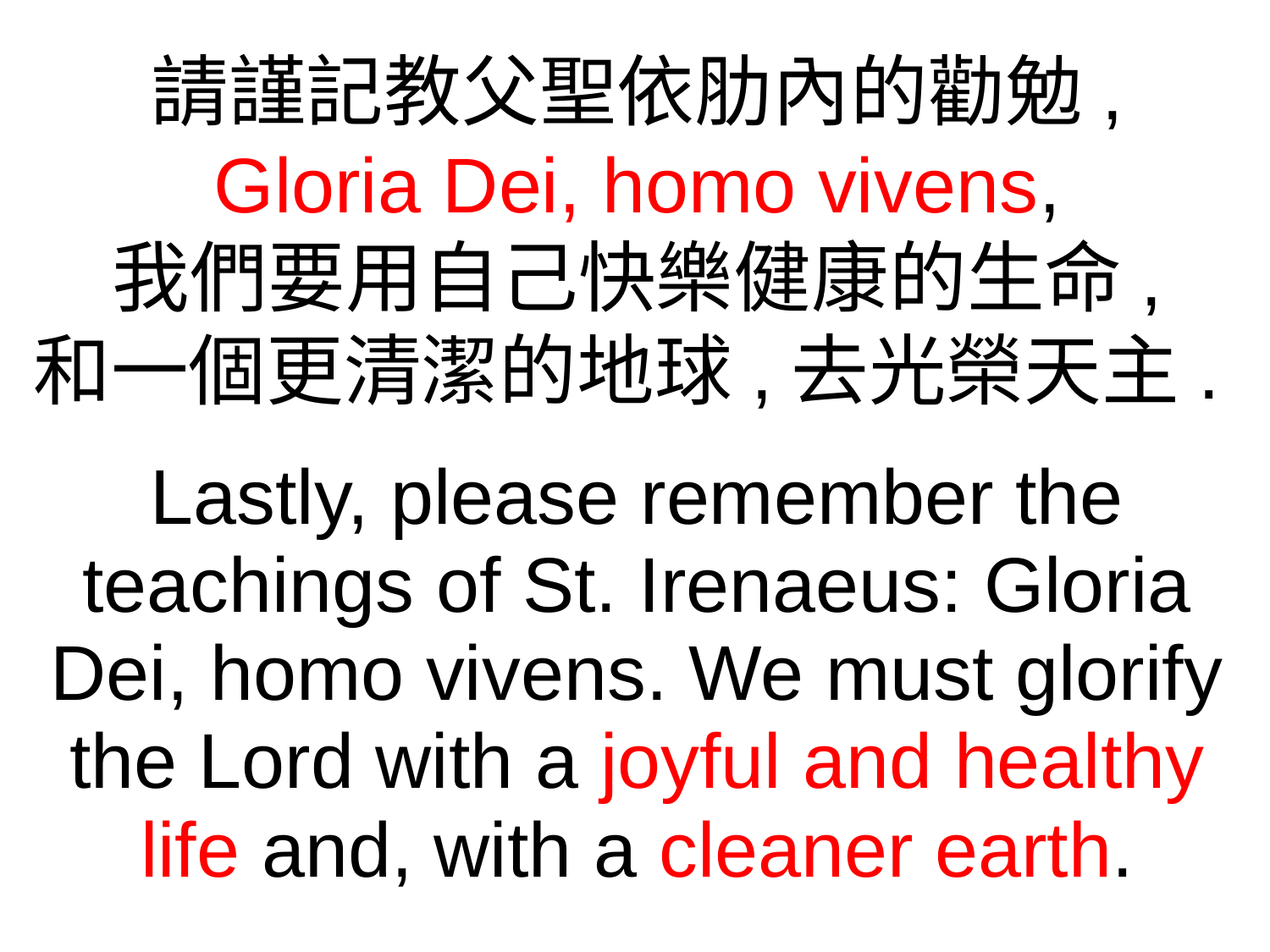

請謹記教父聖依肋內的勸勉,
Gloria Dei, homo vivens,
我們要用自己快樂健康的生命,
和一個更清潔的地球,去光榮天主.
Lastly, please remember the teachings of St. Irenaeus: Gloria Dei, homo vivens. We must glorify the Lord with a joyful and healthy life and, with a cleaner earth.